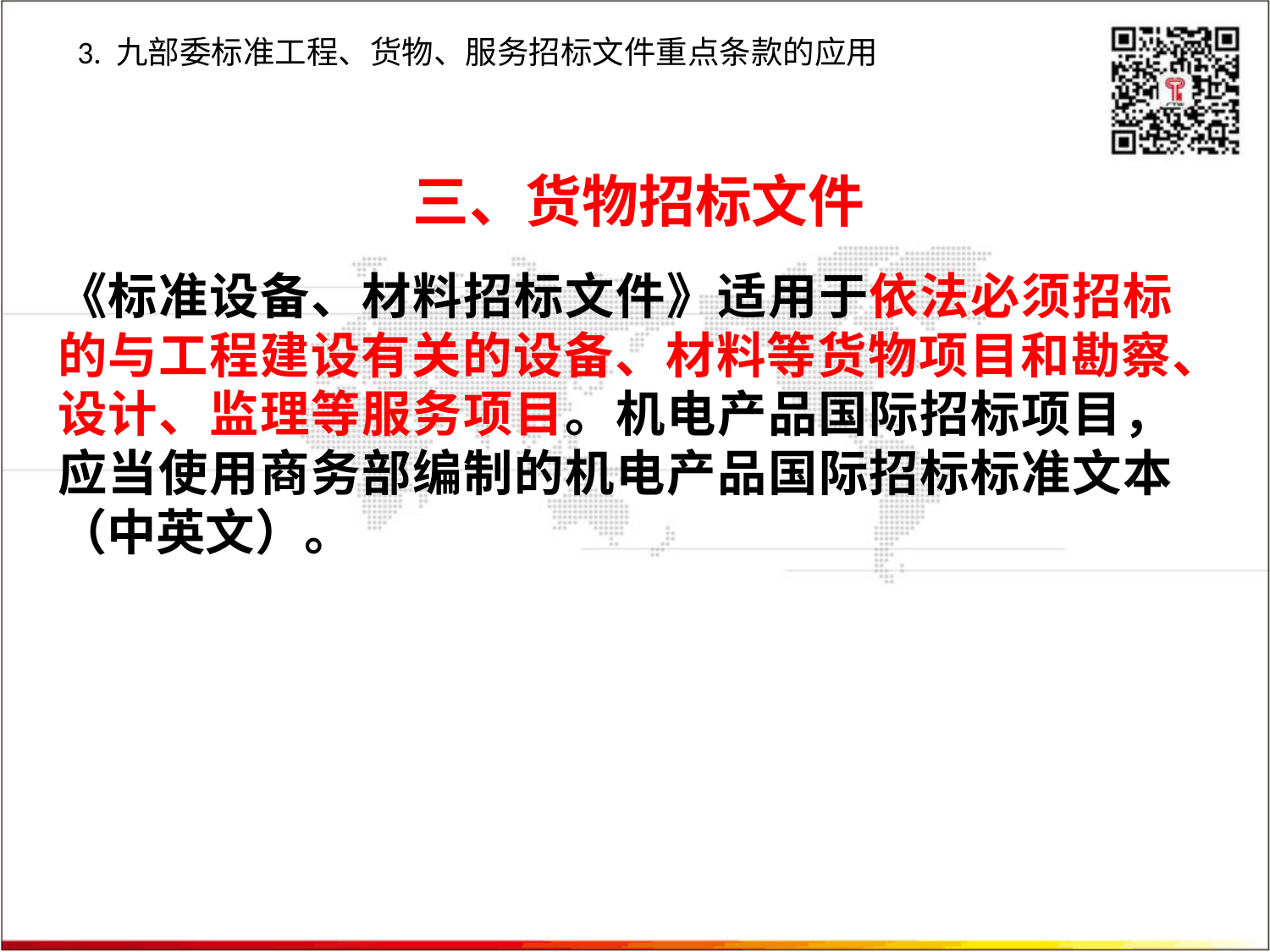

3. 九部委标准工程、货物、服务招标文件重点条款的应用
三、货物招标文件
《标准设备、材料招标文件》适用于依法必须招标的与工程建设有关的设备、材料等货物项目和勘察、设计、监理等服务项目。机电产品国际招标项目，应当使用商务部编制的机电产品国际招标标准文本（中英文）。